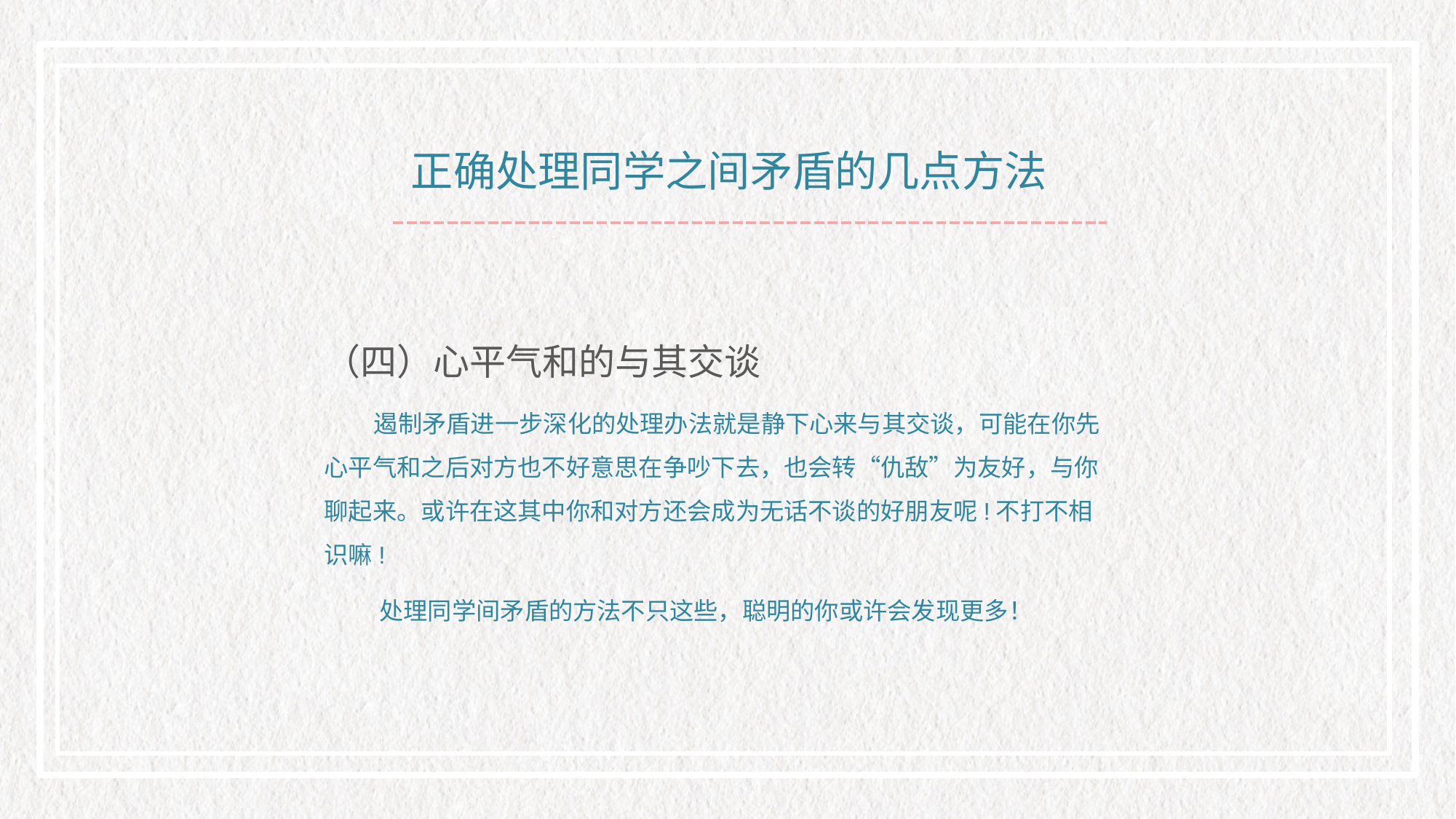

正确处理同学之间矛盾的几点方法
（四）心平气和的与其交谈
        遏制矛盾进一步深化的处理办法就是静下心来与其交谈，可能在你先心平气和之后对方也不好意思在争吵下去，也会转“仇敌”为友好，与你聊起来。或许在这其中你和对方还会成为无话不谈的好朋友呢!不打不相识嘛!
         处理同学间矛盾的方法不只这些，聪明的你或许会发现更多！